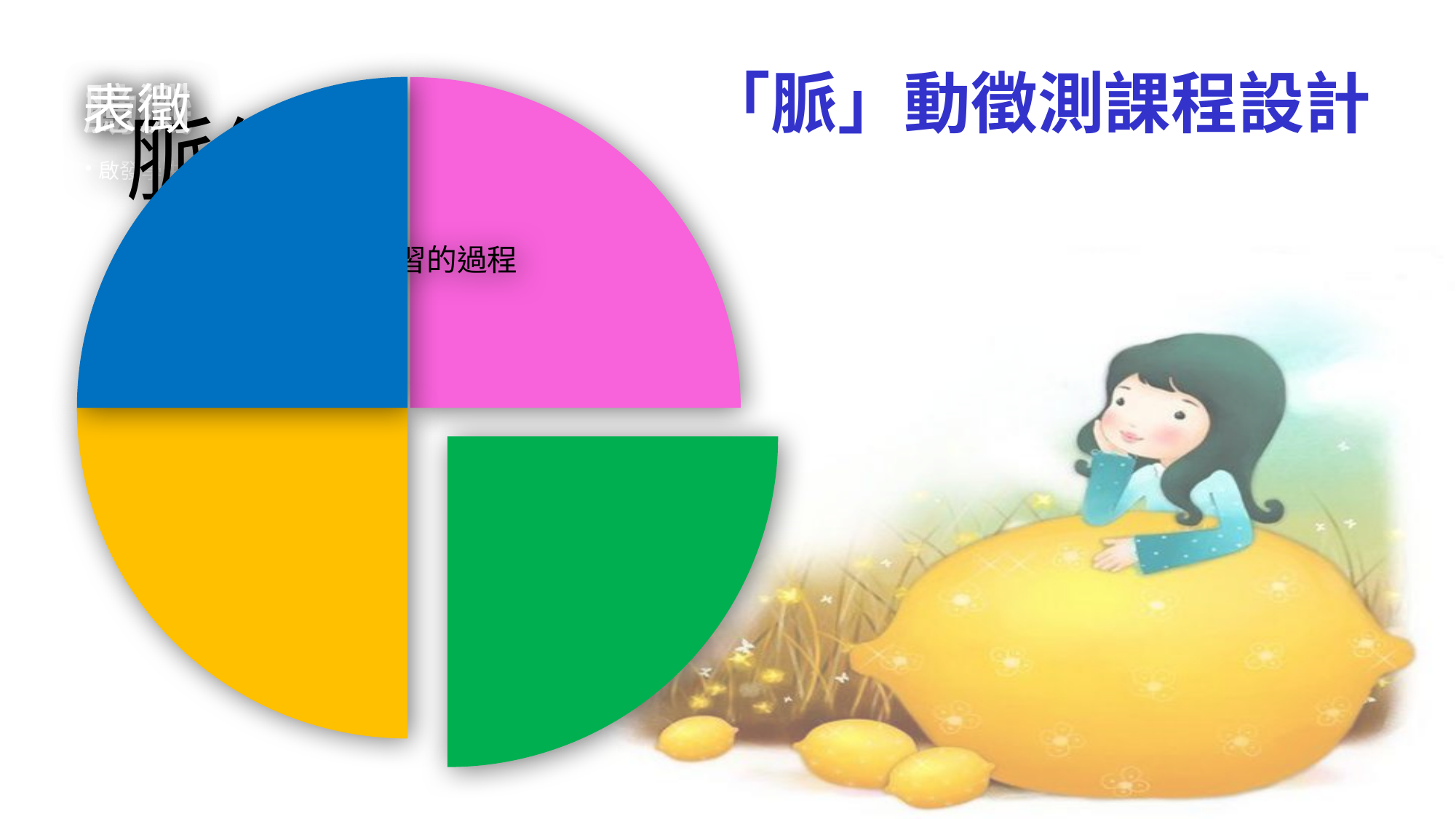

動機
啟發學生思考的動力
脈絡
學生思考發展與學習的過程
臆測

表徵

# 「脈」動徵測課程設計